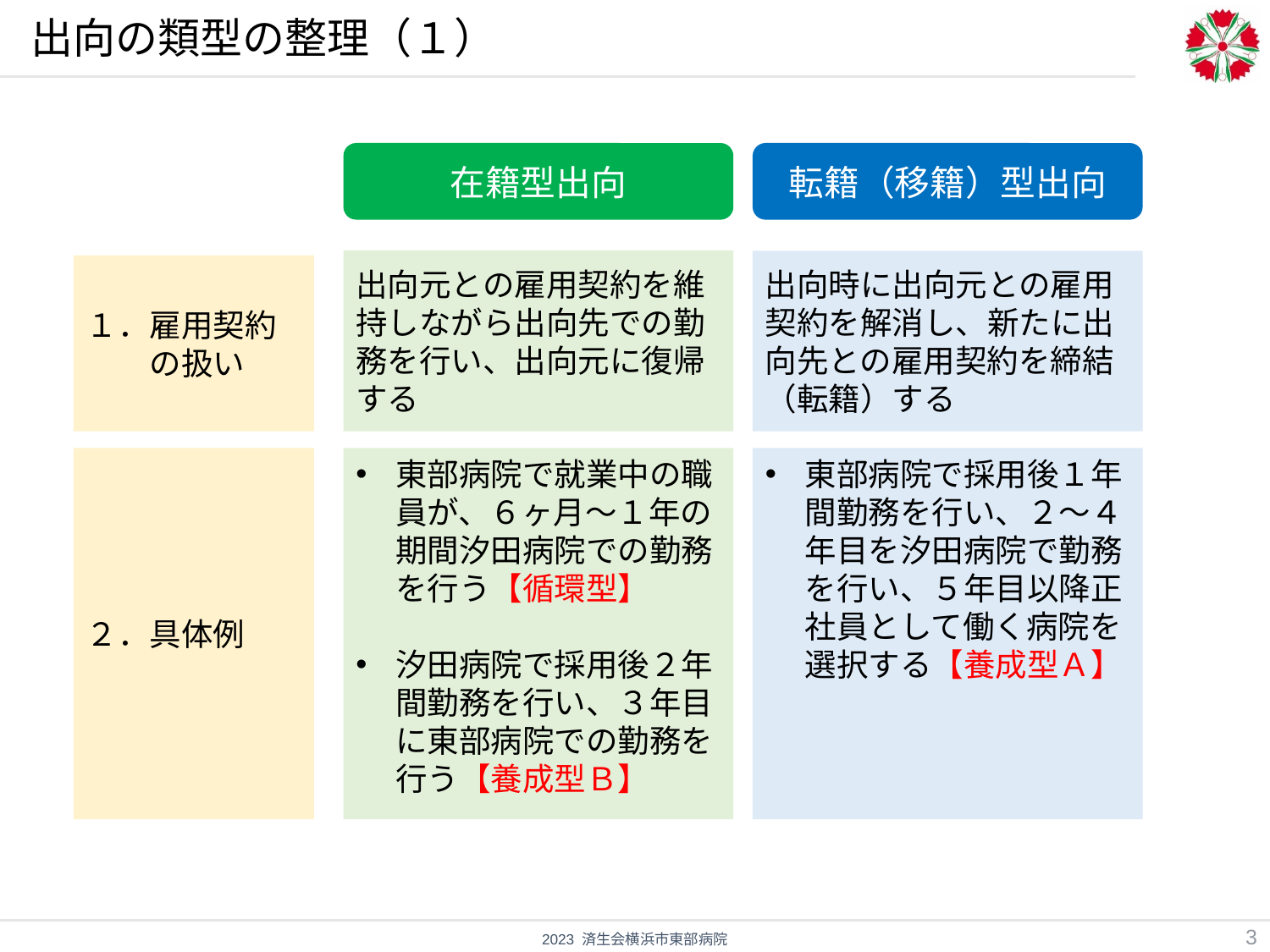

# 出向の類型の整理（１）
在籍型出向
転籍（移籍）型出向
出向元との雇用契約を維持しながら出向先での勤務を行い、出向元に復帰する
出向時に出向元との雇用契約を解消し、新たに出向先との雇用契約を締結（転籍）する
１．雇用契約
　　の扱い
東部病院で採用後１年間勤務を行い、２～４年目を汐田病院で勤務を行い、５年目以降正社員として働く病院を選択する【養成型Ａ】
２．具体例
東部病院で就業中の職員が、６ヶ月～１年の期間汐田病院での勤務を行う【循環型】

汐田病院で採用後２年間勤務を行い、３年目に東部病院での勤務を行う【養成型Ｂ】
3